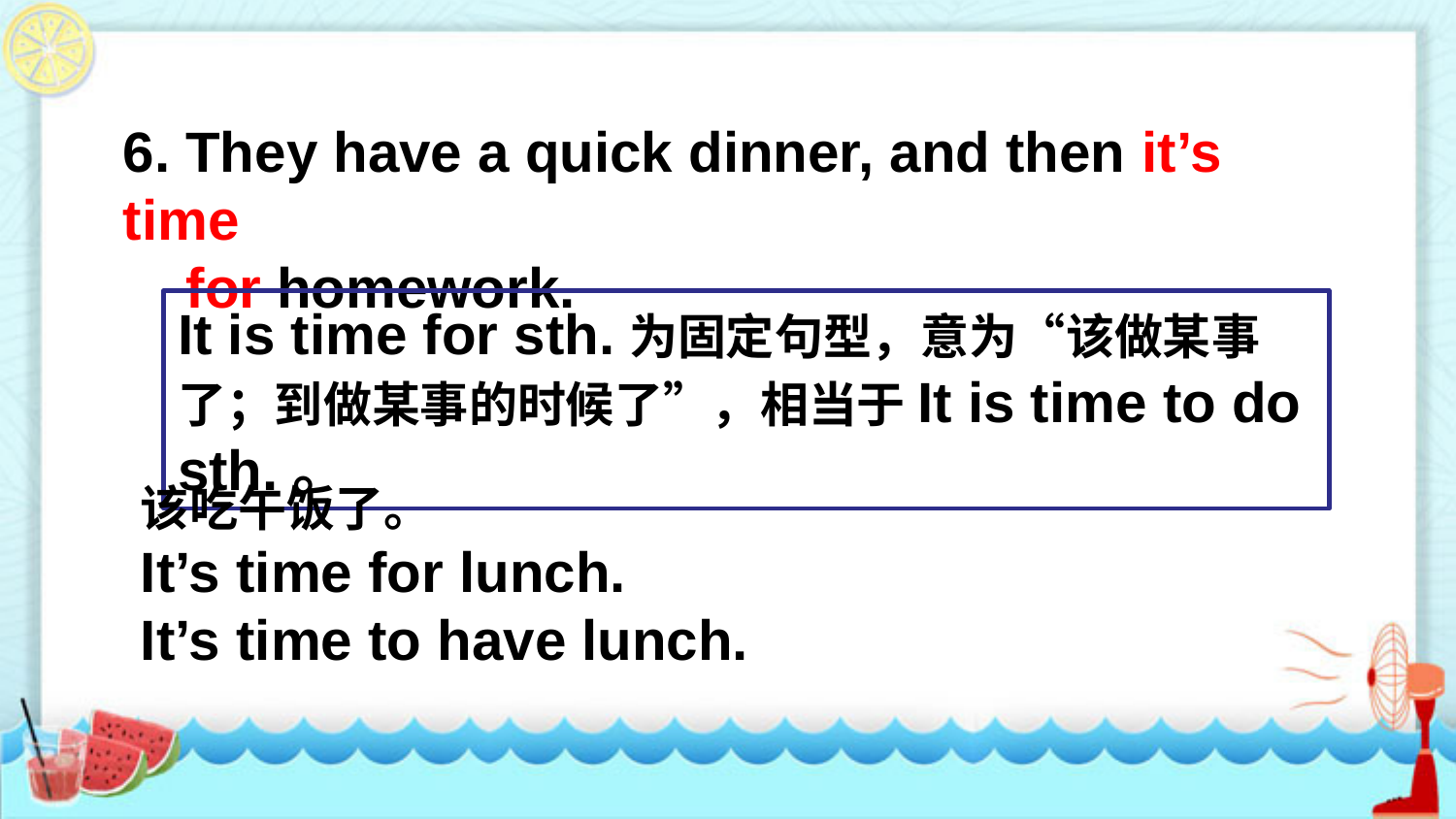

6. They have a quick dinner, and then it’s time
    for homework.
It is time for sth.为固定句型，意为“该做某事了；到做某事的时候了”，相当于It is time to do sth.。
该吃午饭了。
It’s time for lunch.
It’s time to have lunch.